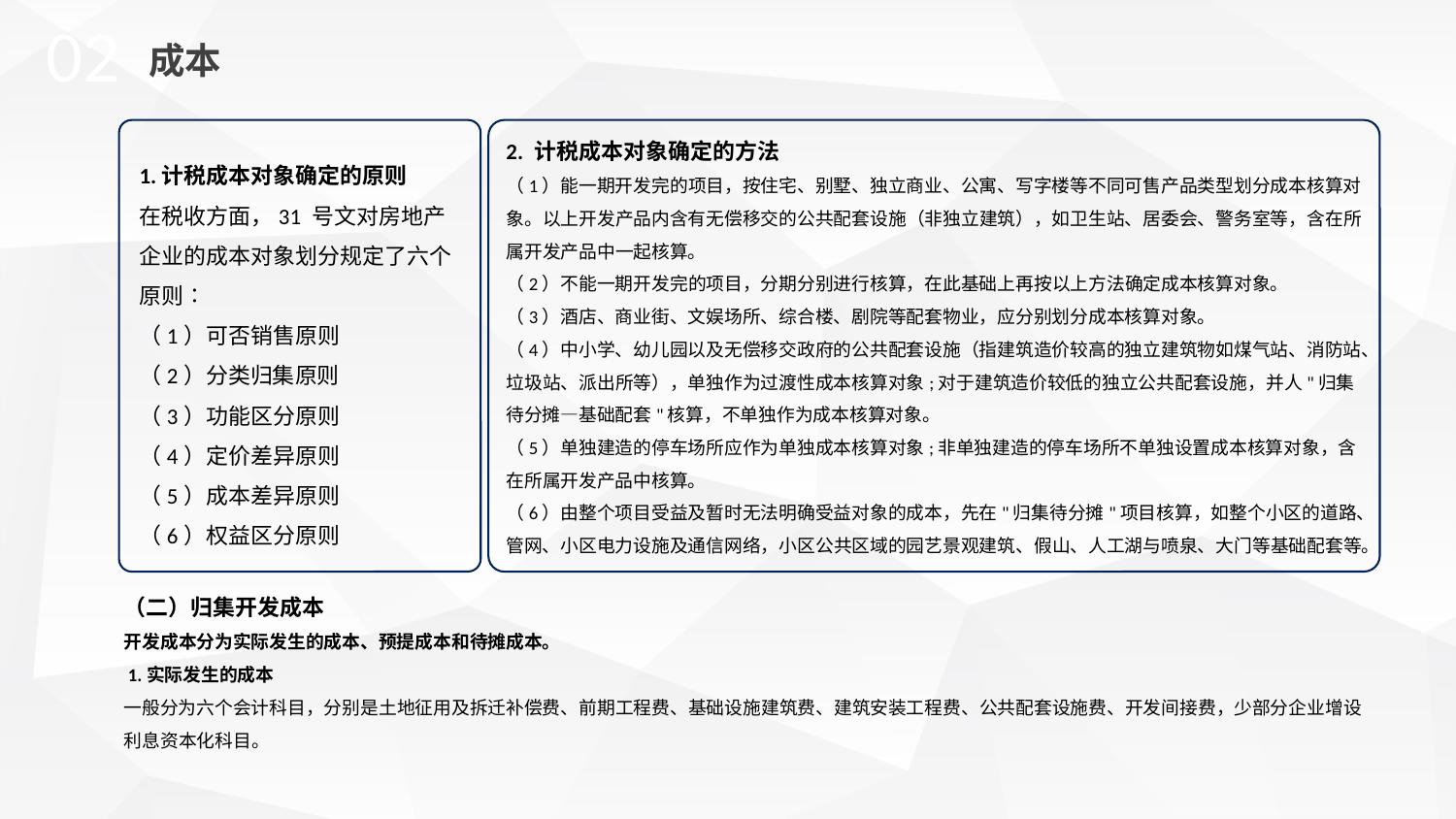

02
成本
2. 计税成本对象确定的方法
（1）能一期开发完的项目，按住宅、别墅、独立商业、公寓、写字楼等不同可售产品类型划分成本核算对象。以上开发产品内含有无偿移交的公共配套设施（非独立建筑），如卫生站、居委会、警务室等，含在所属开发产品中一起核算。
（2）不能一期开发完的项目，分期分别进行核算，在此基础上再按以上方法确定成本核算对象。
（3）酒店、商业街、文娱场所、综合楼、剧院等配套物业，应分别划分成本核算对象。
（4）中小学、幼儿园以及无偿移交政府的公共配套设施（指建筑造价较高的独立建筑物如煤气站、消防站、垃圾站、派出所等），单独作为过渡性成本核算对象;对于建筑造价较低的独立公共配套设施，并人"归集待分摊—基础配套"核算，不单独作为成本核算对象。
（5）单独建造的停车场所应作为单独成本核算对象;非单独建造的停车场所不单独设置成本核算对象，含在所属开发产品中核算。
（6）由整个项目受益及暂时无法明确受益对象的成本，先在"归集待分摊"项目核算，如整个小区的道路、管网、小区电力设施及通信网络，小区公共区域的园艺景观建筑、假山、人工湖与喷泉、大门等基础配套等。

1.计税成本对象确定的原则
在税收方面，31 号文对房地产企业的成本对象划分规定了六个原则∶
（1）可否销售原则
（2）分类归集原则
（3）功能区分原则
（4）定价差异原则
（5）成本差异原则
（6）权益区分原则
（二）归集开发成本
开发成本分为实际发生的成本、预提成本和待摊成本。
 1.实际发生的成本
一般分为六个会计科目，分别是土地征用及拆迁补偿费、前期工程费、基础设施建筑费、建筑安装工程费、公共配套设施费、开发间接费，少部分企业增设利息资本化科目。